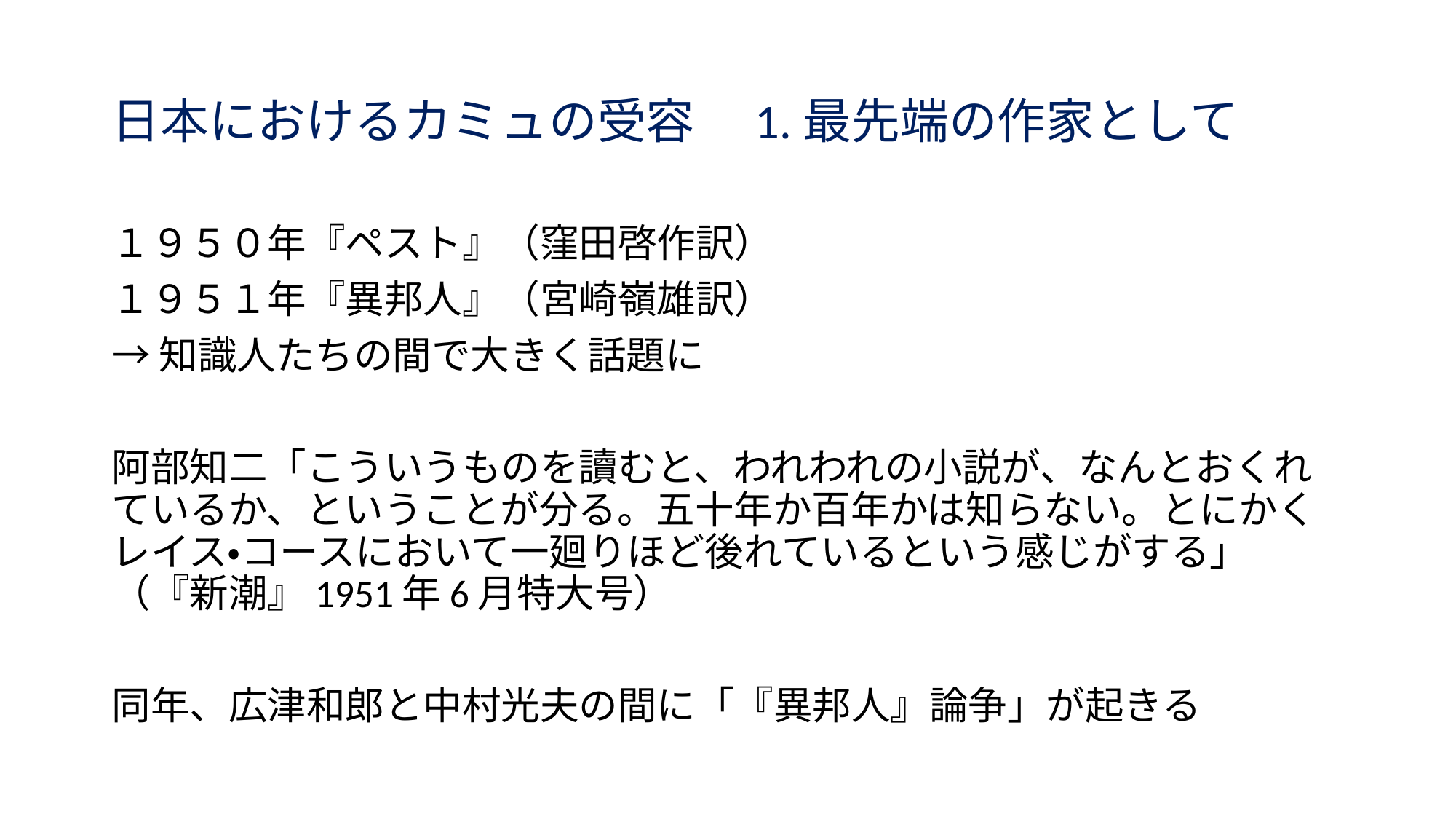

# 日本におけるカミュの受容　1.最先端の作家として
１９５０年『ペスト』（窪田啓作訳）
１９５１年『異邦人』（宮崎嶺雄訳）
→知識人たちの間で大きく話題に

阿部知二「こういうものを讀むと、われわれの小説が、なんとおくれているか、ということが分る。五十年か百年かは知らない。とにかくレイス・コースにおいて一廻りほど後れているという感じがする」（『新潮』1951年6月特大号）

同年、広津和郎と中村光夫の間に「『異邦人』論争」が起きる